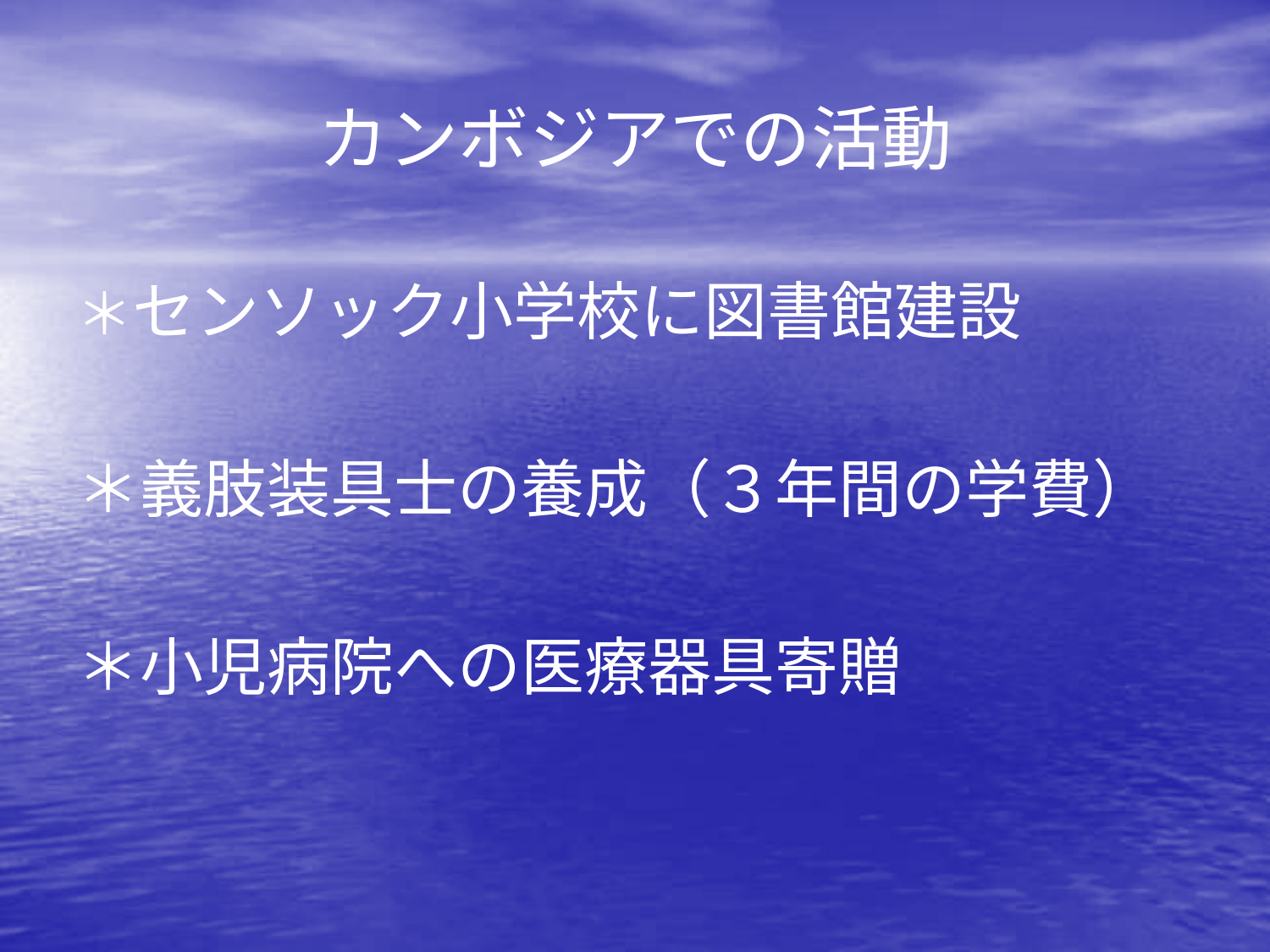

# カンボジアでの活動
＊センソック小学校に図書館建設

＊義肢装具士の養成（３年間の学費）

＊小児病院への医療器具寄贈